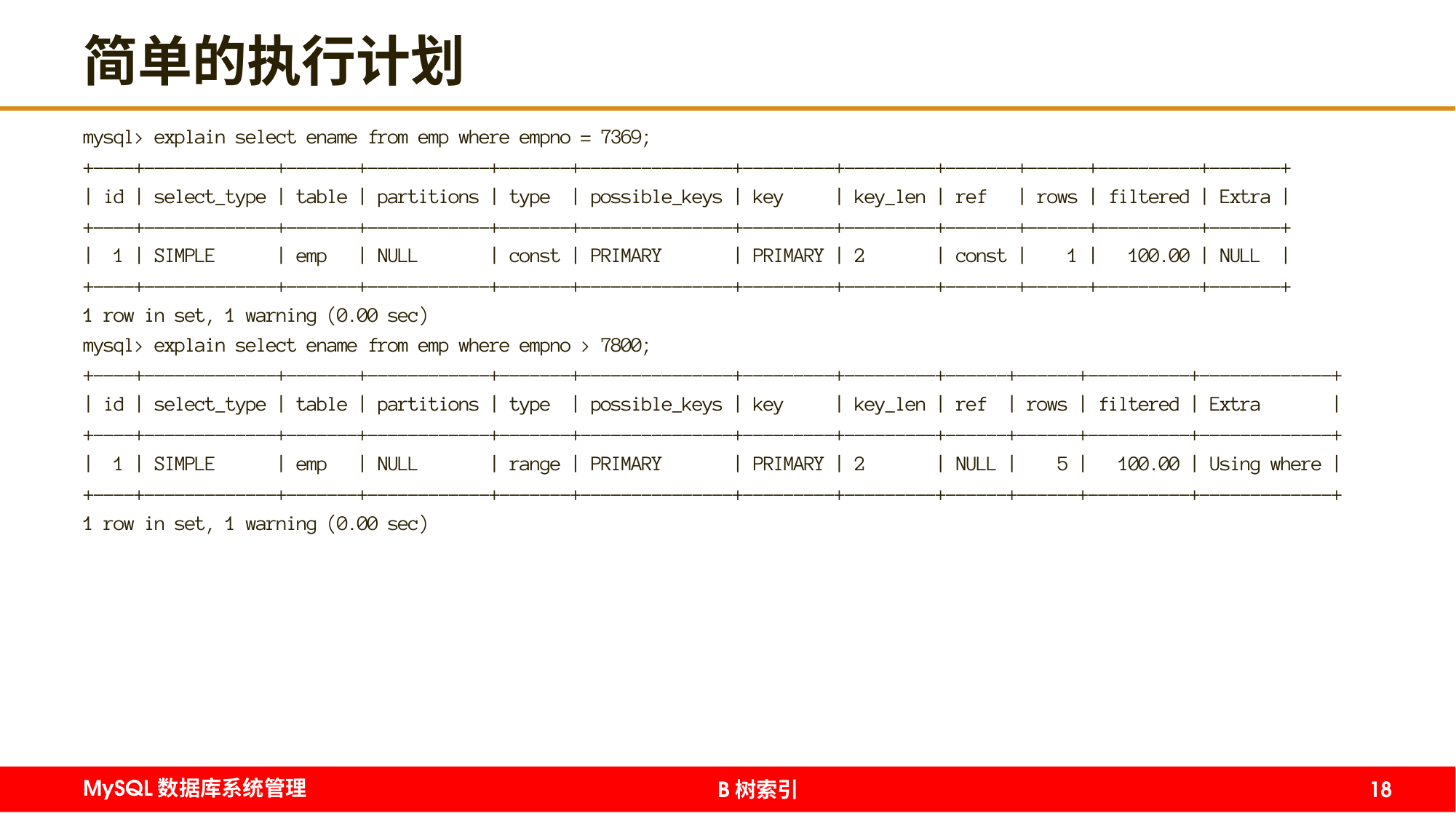

# 简单的执行计划
mysql> explain select ename from emp where empno = 7369;
+----+-------------+-------+------------+-------+---------------+---------+---------+-------+------+----------+-------+
| id | select_type | table | partitions | type  | possible_keys | key     | key_len | ref   | rows | filtered | Extra |
+----+-------------+-------+------------+-------+---------------+---------+---------+-------+------+----------+-------+
|  1 | SIMPLE      | emp   | NULL       | const | PRIMARY       | PRIMARY | 2       | const |    1 |   100.00 | NULL  |
+----+-------------+-------+------------+-------+---------------+---------+---------+-------+------+----------+-------+
1 row in set, 1 warning (0.00 sec)
mysql> explain select ename from emp where empno > 7800;
+----+-------------+-------+------------+-------+---------------+---------+---------+------+------+----------+-------------+
| id | select_type | table | partitions | type  | possible_keys | key     | key_len | ref  | rows | filtered | Extra       |
+----+-------------+-------+------------+-------+---------------+---------+---------+------+------+----------+-------------+
|  1 | SIMPLE      | emp   | NULL       | range | PRIMARY       | PRIMARY | 2       | NULL |    5 |   100.00 | Using where |
+----+-------------+-------+------------+-------+---------------+---------+---------+------+------+----------+-------------+
1 row in set, 1 warning (0.00 sec)